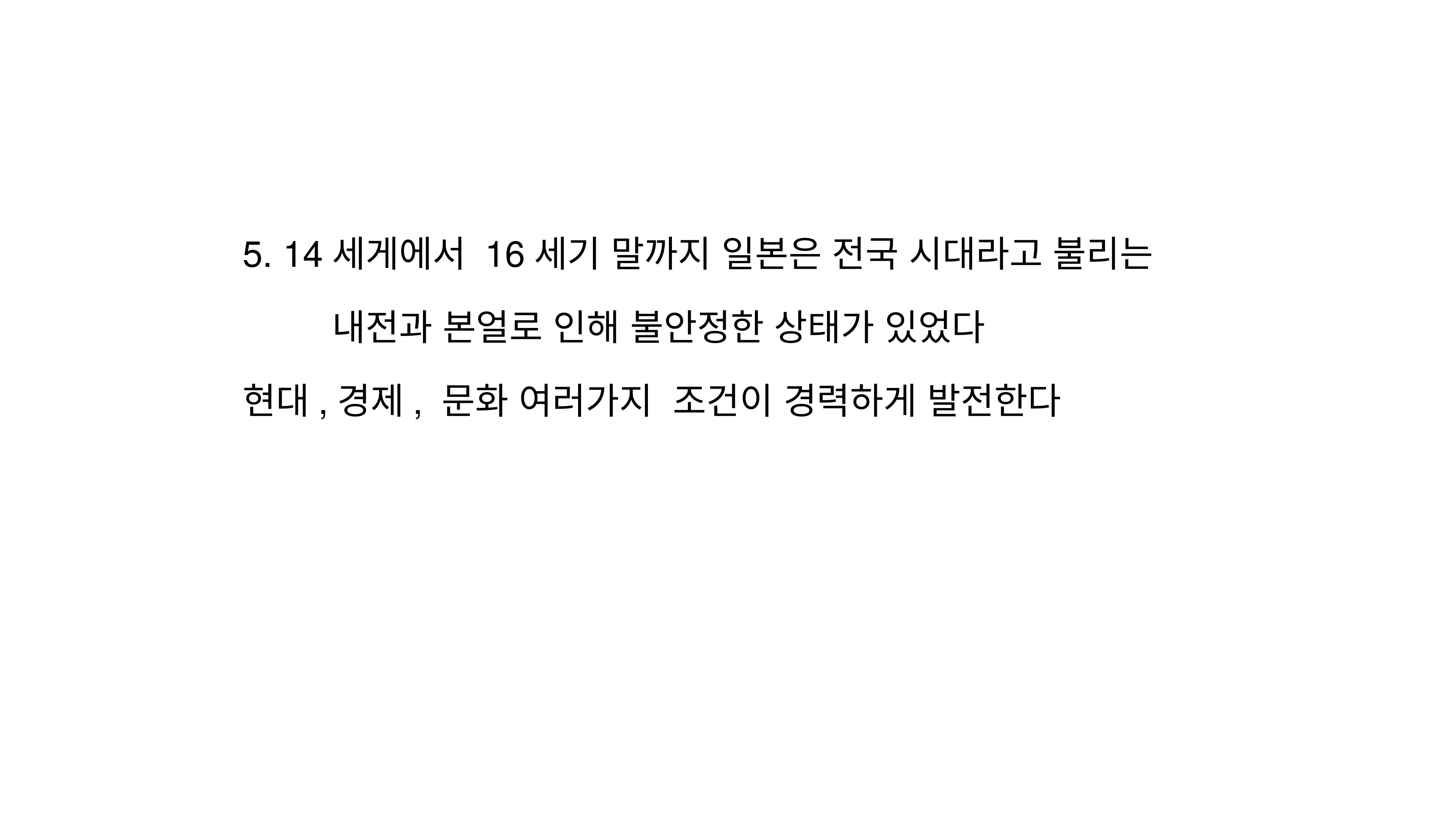

5. 14세게에서 16세기 말까지 일본은 전국 시대라고 불리는
        내전과 본얼로 인해 불안정한 상태가 있었다
현대,경제, 문화 여러가지  조건이 경력하게 발전한다